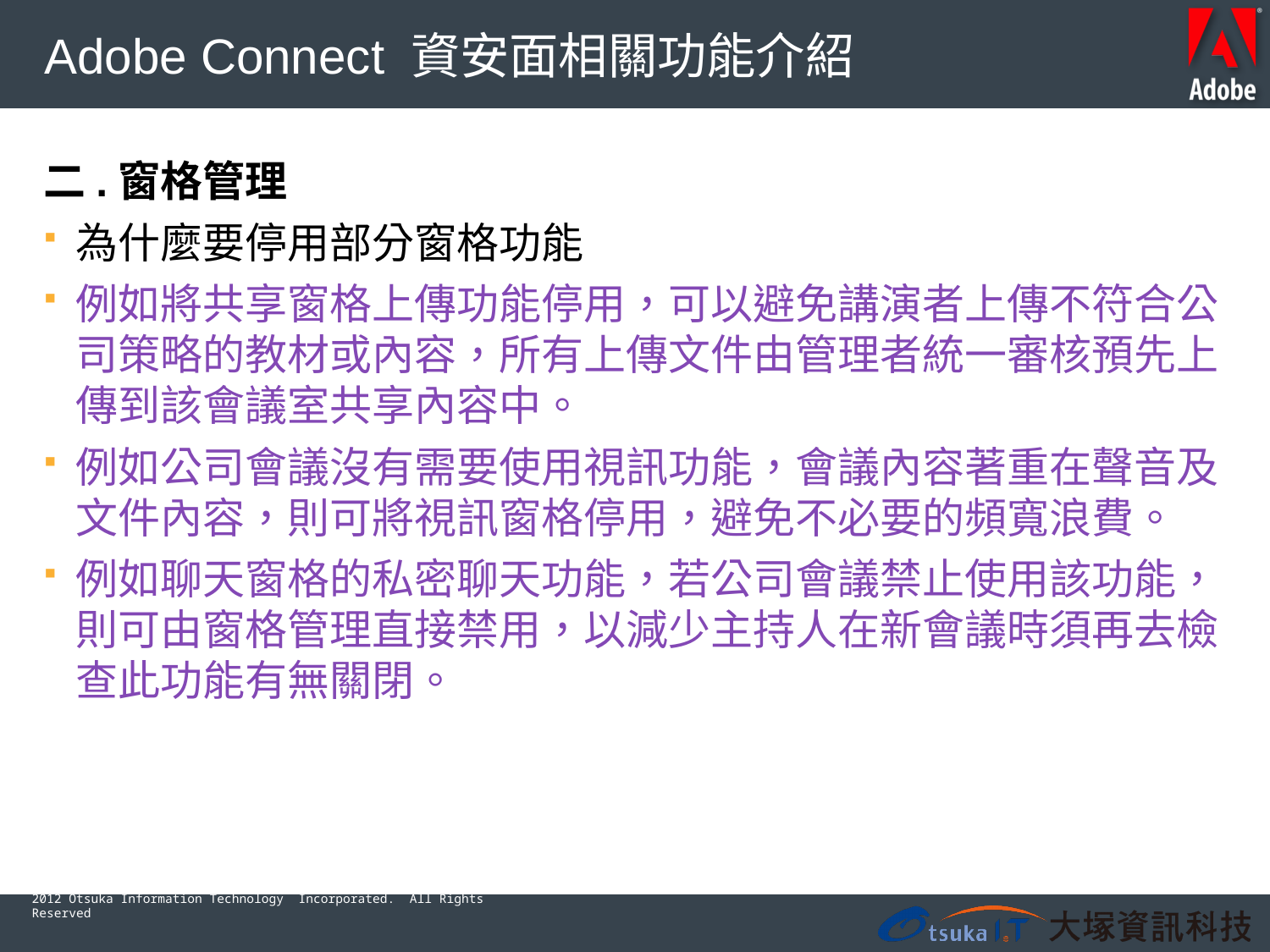

# Adobe Connect 資安面相關功能介紹
二.窗格管理
為什麼要停用部分窗格功能
例如將共享窗格上傳功能停用，可以避免講演者上傳不符合公司策略的教材或內容，所有上傳文件由管理者統一審核預先上傳到該會議室共享內容中。
例如公司會議沒有需要使用視訊功能，會議內容著重在聲音及文件內容，則可將視訊窗格停用，避免不必要的頻寬浪費。
例如聊天窗格的私密聊天功能，若公司會議禁止使用該功能，則可由窗格管理直接禁用，以減少主持人在新會議時須再去檢查此功能有無關閉。